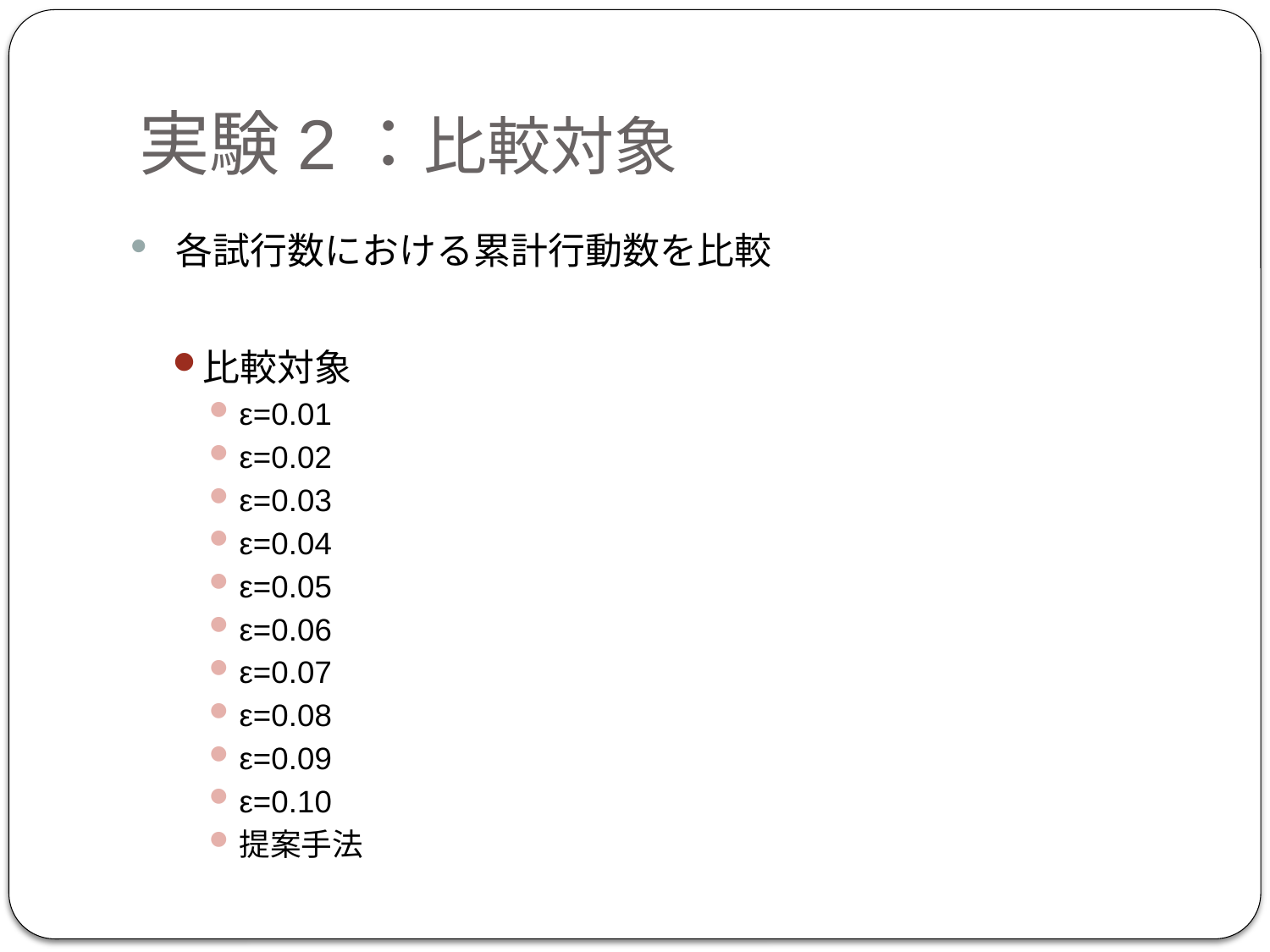

実験2：比較対象
各試行数における累計行動数を比較

比較対象
ε=0.01
ε=0.02
ε=0.03
ε=0.04
ε=0.05
ε=0.06
ε=0.07
ε=0.08
ε=0.09
ε=0.10
提案手法